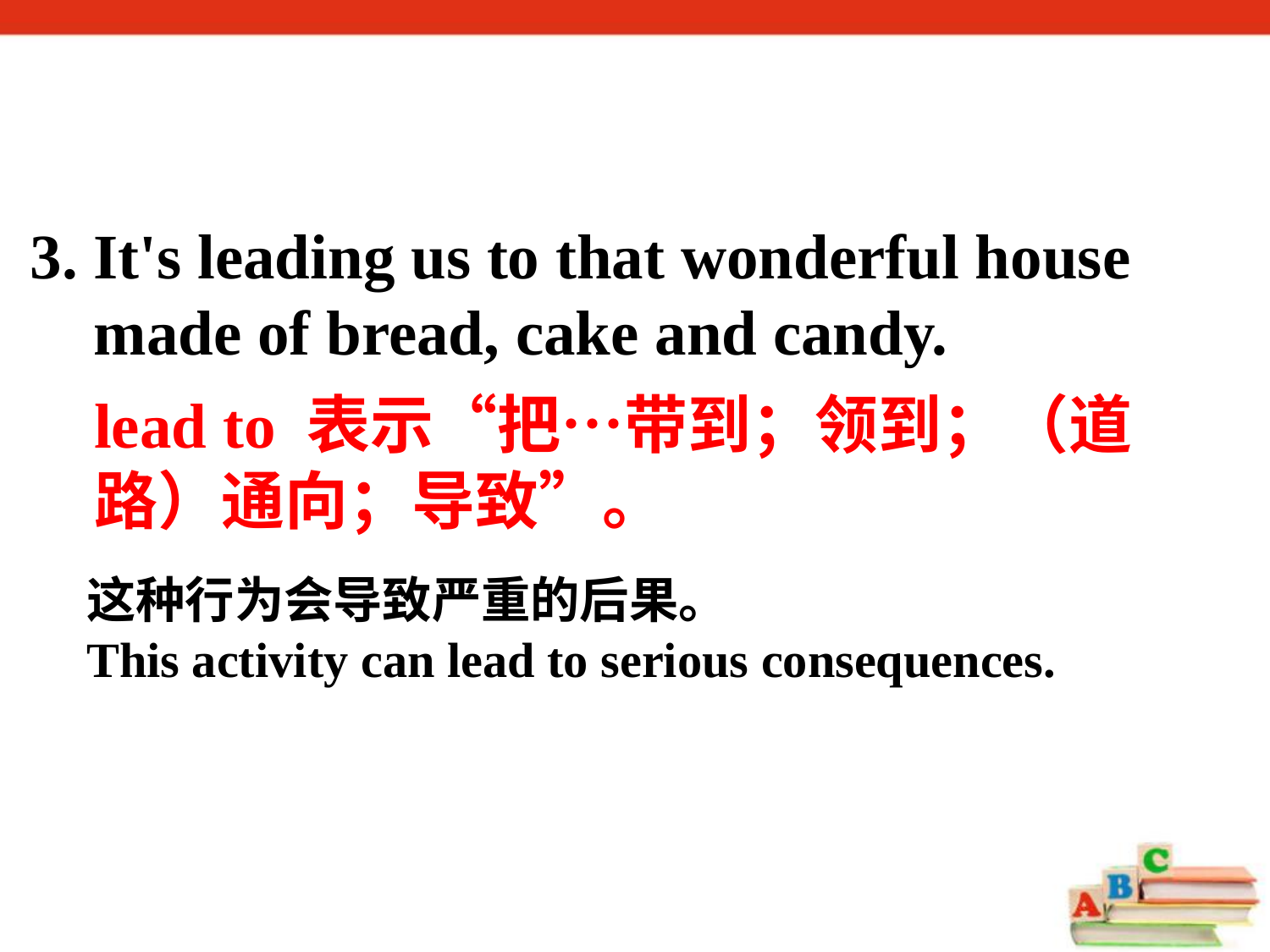

3. It's leading us to that wonderful house
    made of bread, cake and candy.
lead to 表示“把…带到；领到；（道路）通向；导致”。
这种行为会导致严重的后果。
This activity can lead to serious consequences.